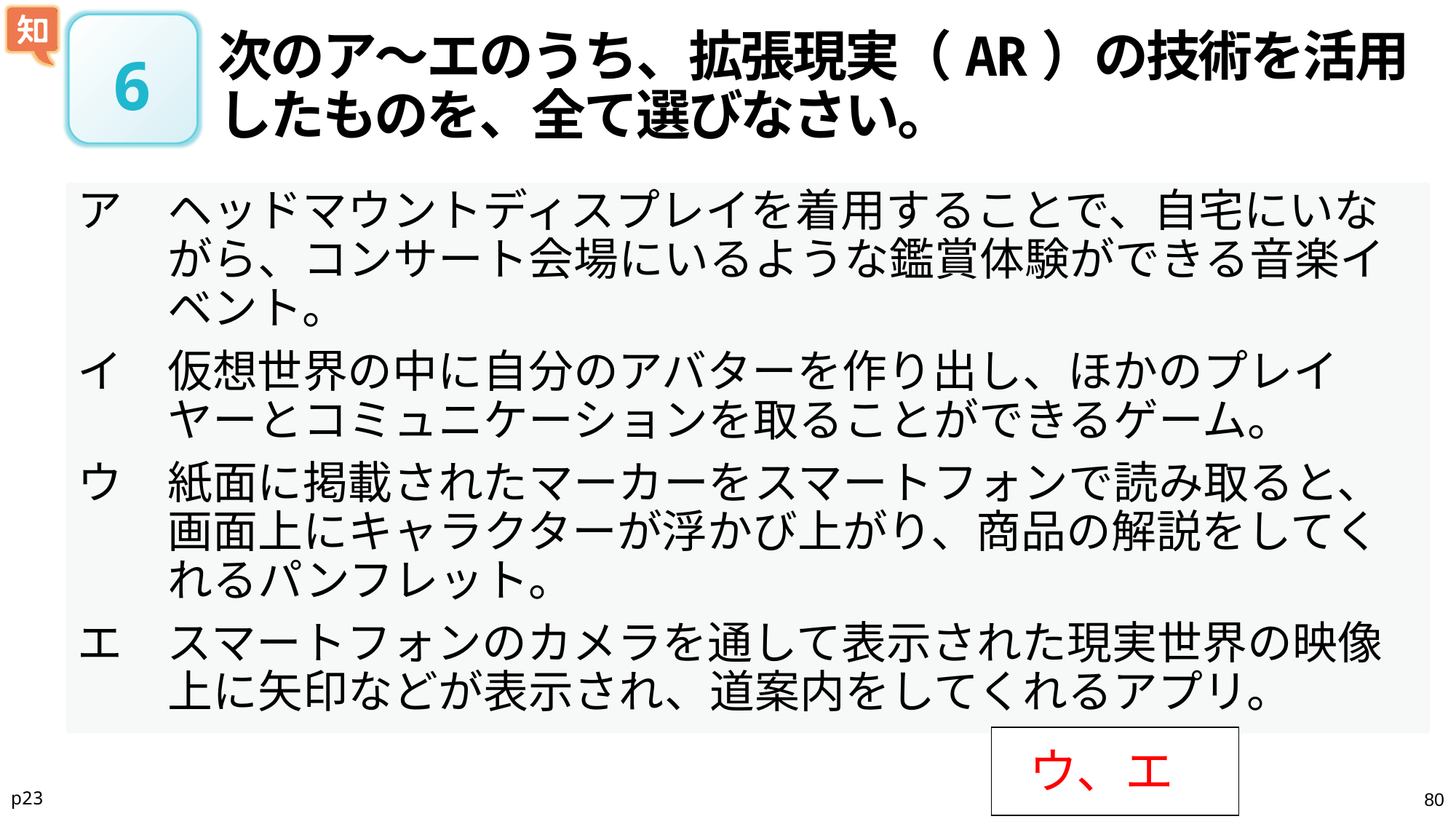

次のア～エのうち、拡張現実（AR）の技術を活用したものを、全て選びなさい。
# 6
ア　ヘッドマウントディスプレイを着用することで、自宅にいながら、コンサート会場にいるような鑑賞体験ができる音楽イベント。
イ　仮想世界の中に自分のアバターを作り出し、ほかのプレイヤーとコミュニケーションを取ることができるゲーム。
ウ　紙面に掲載されたマーカーをスマートフォンで読み取ると、画面上にキャラクターが浮かび上がり、商品の解説をしてくれるパンフレット。
エ　スマートフォンのカメラを通して表示された現実世界の映像上に矢印などが表示され、道案内をしてくれるアプリ。
|  |
| --- |
ウ、エ
p23
80